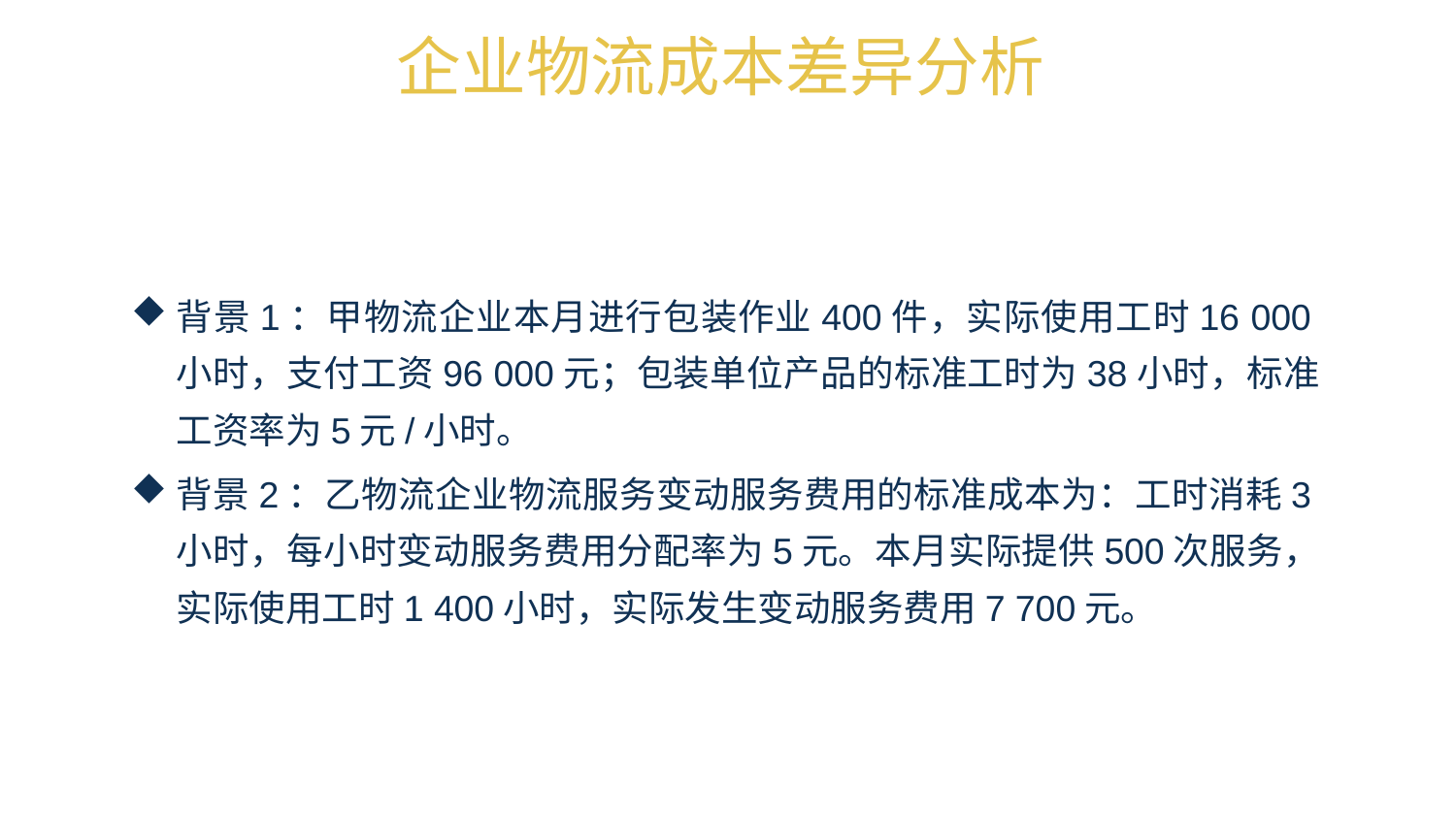

# 企业物流成本差异分析
实训背景
背景1：甲物流企业本月进行包装作业400件，实际使用工时16 000小时，支付工资96 000元；包装单位产品的标准工时为38小时，标准工资率为5元/小时。
背景2：乙物流企业物流服务变动服务费用的标准成本为：工时消耗3小时，每小时变动服务费用分配率为5元。本月实际提供500次服务，实际使用工时1 400小时，实际发生变动服务费用7 700元。